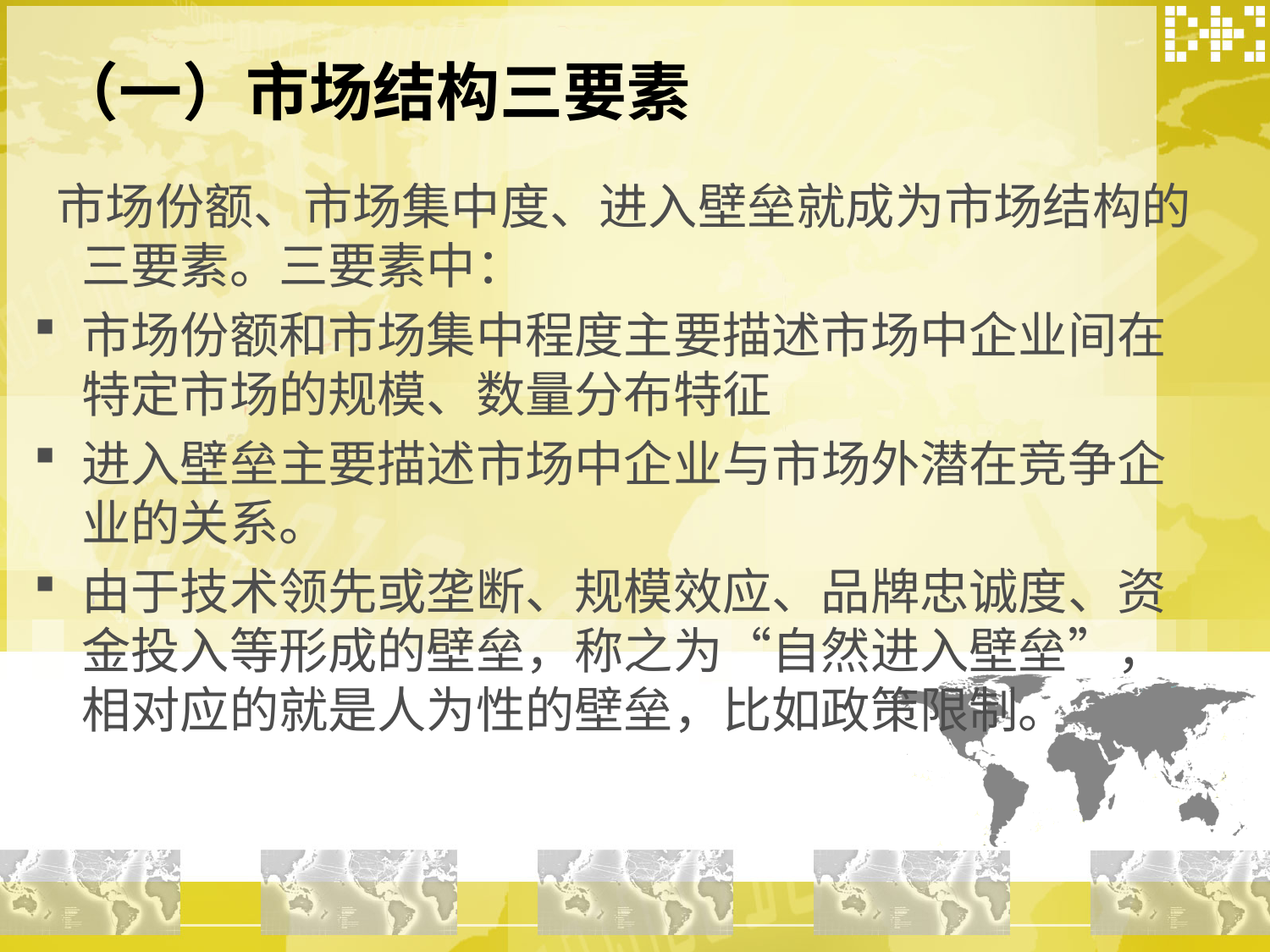

# （一）市场结构三要素
 市场份额、市场集中度、进入壁垒就成为市场结构的三要素。三要素中：
市场份额和市场集中程度主要描述市场中企业间在特定市场的规模、数量分布特征
进入壁垒主要描述市场中企业与市场外潜在竞争企业的关系。
由于技术领先或垄断、规模效应、品牌忠诚度、资金投入等形成的壁垒，称之为“自然进入壁垒”，相对应的就是人为性的壁垒，比如政策限制。